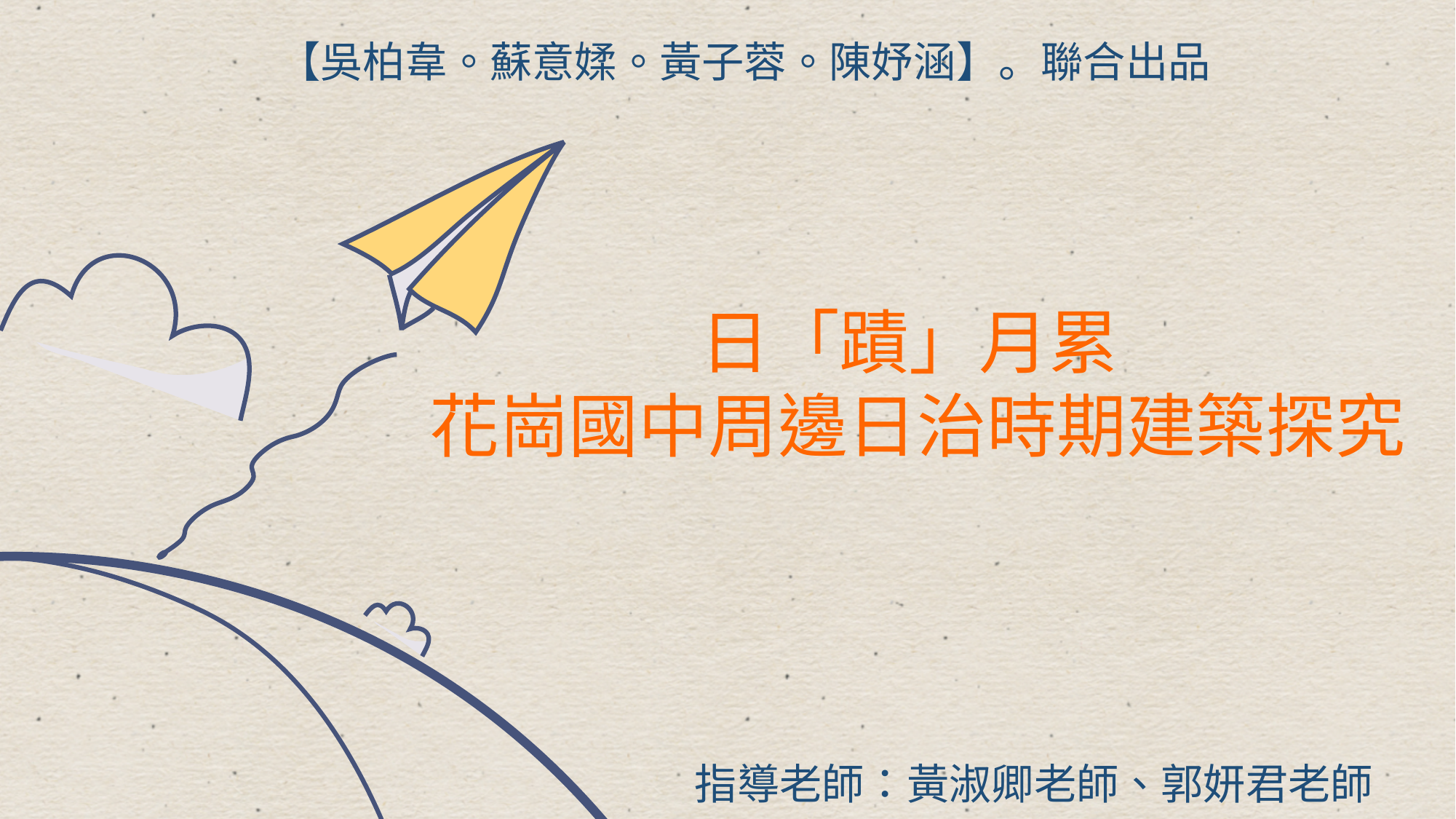

【吳柏韋。蘇意媃。黃子蓉。陳妤涵】。聯合出品

日「蹟」月累
花崗國中周邊日治時期建築探究

指導老師：黃淑卿老師、郭妍君老師